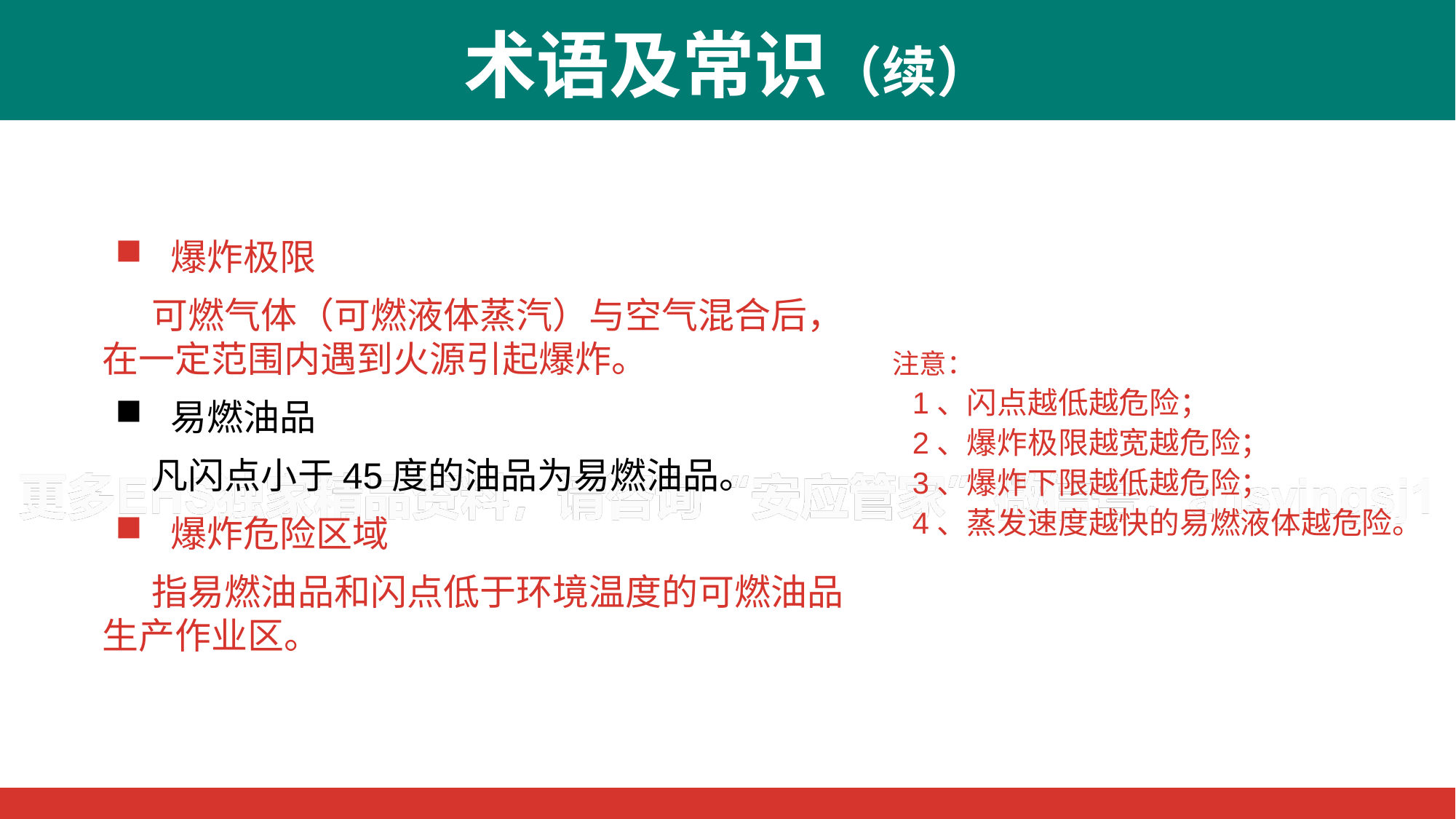

术语及常识（续）
 爆炸极限
     可燃气体（可燃液体蒸汽）与空气混合后，在一定范围内遇到火源引起爆炸。
 易燃油品
     凡闪点小于45度的油品为易燃油品。
 爆炸危险区域
     指易燃油品和闪点低于环境温度的可燃油品生产作业区。

                注意：
               1、闪点越低越危险；
               2、爆炸极限越宽越危险；
               3、爆炸下限越低越危险；
               4、蒸发速度越快的易燃液体越危险。